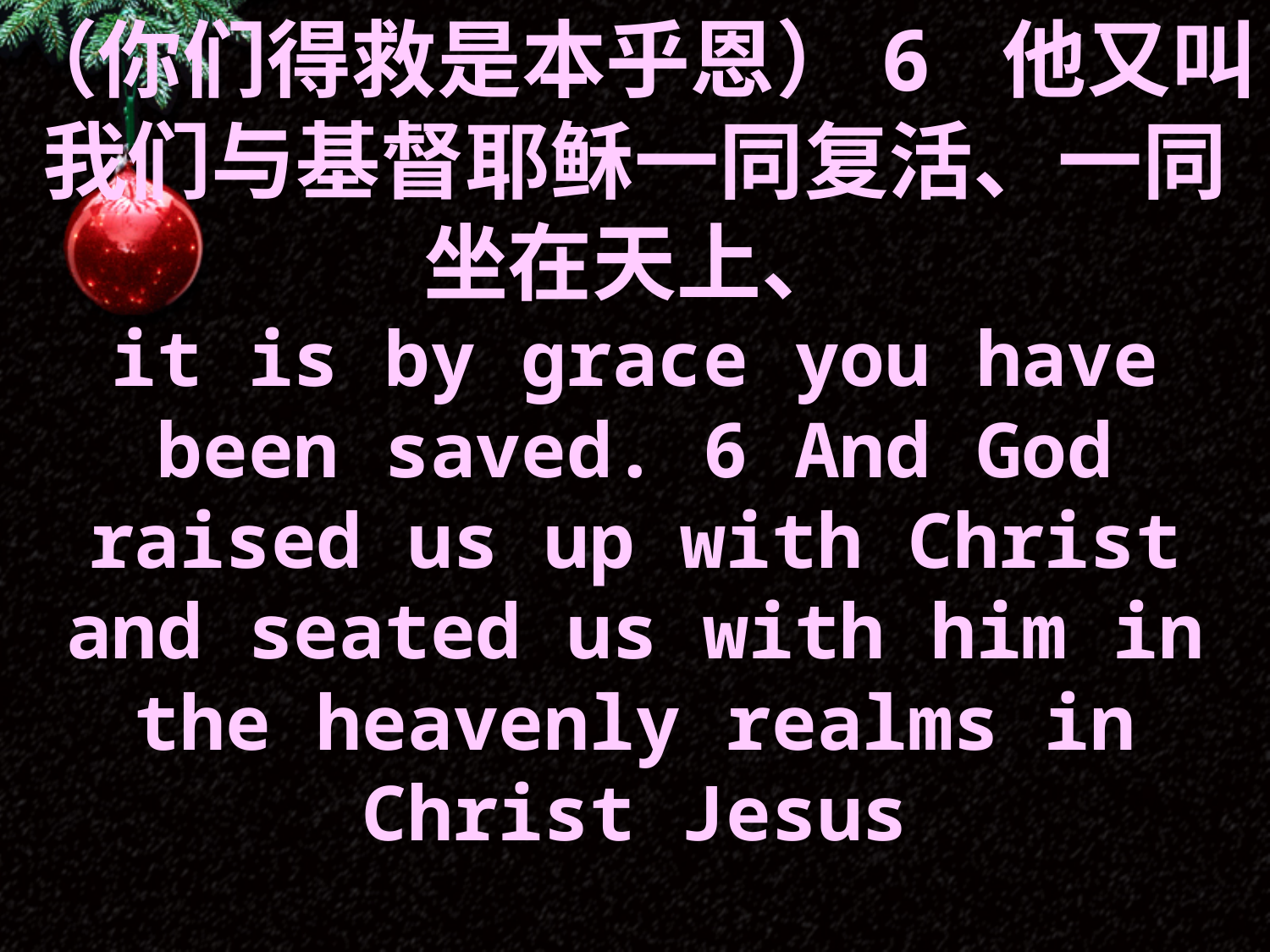

（你们得救是本乎恩）6 他又叫我们与基督耶稣一同复活、一同坐在天上、
it is by grace you have been saved. 6 And God raised us up with Christ and seated us with him in the heavenly realms in Christ Jesus